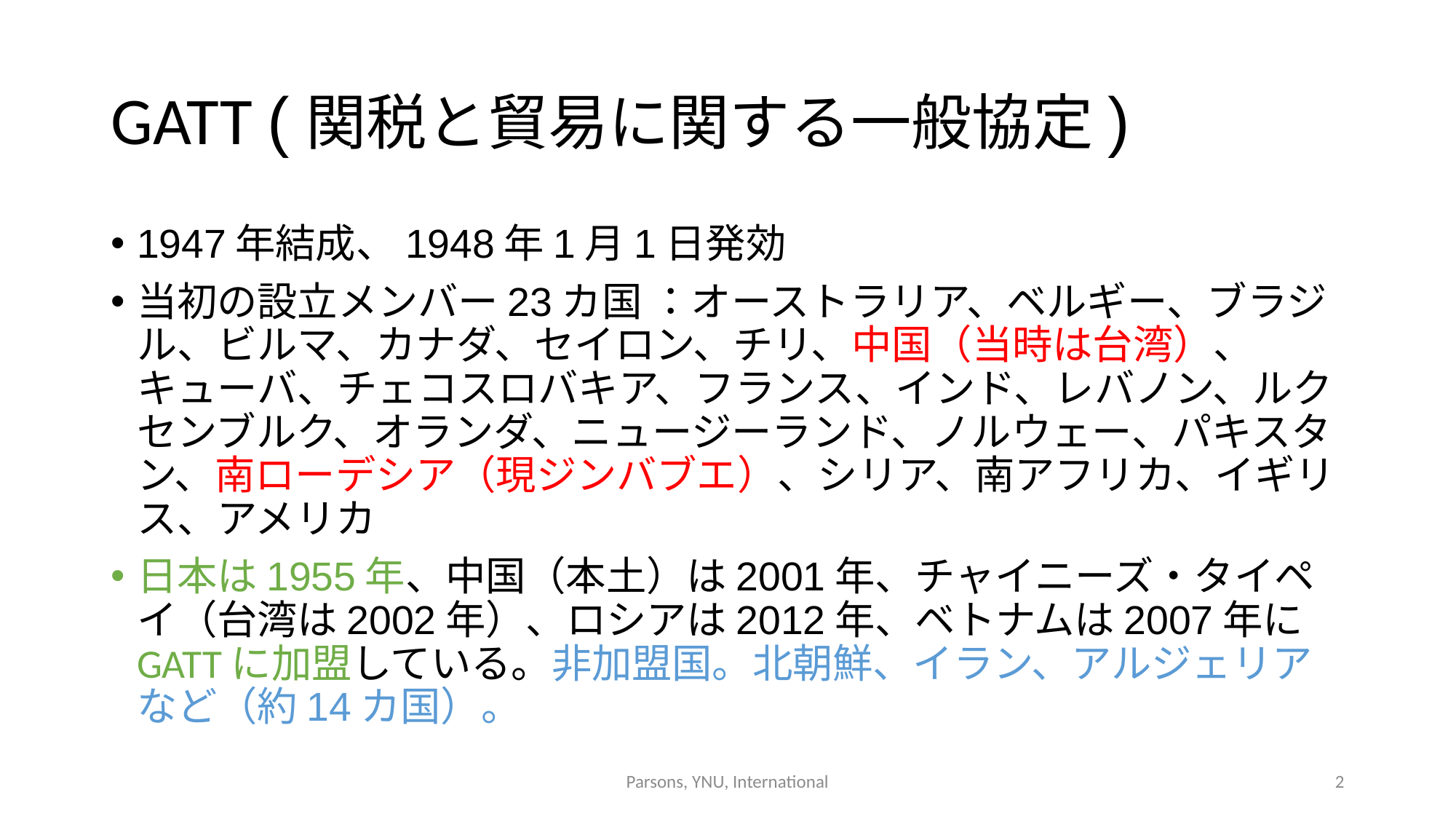

# GATT (関税と貿易に関する一般協定)
1947年結成、1948年1月1日発効
当初の設立メンバー23カ国 ：オーストラリア、ベルギー、ブラジル、ビルマ、カナダ、セイロン、チリ、中国（当時は台湾）、キューバ、チェコスロバキア、フランス、インド、レバノン、ルクセンブルク、オランダ、ニュージーランド、ノルウェー、パキスタン、南ローデシア（現ジンバブエ）、シリア、南アフリカ、イギリス、アメリカ
日本は1955年、中国（本土）は2001年、チャイニーズ・タイペイ（台湾は2002年）、ロシアは2012年、ベトナムは2007年にGATTに加盟している。非加盟国。北朝鮮、イラン、アルジェリアなど（約14カ国）。

Parsons, YNU, International
2